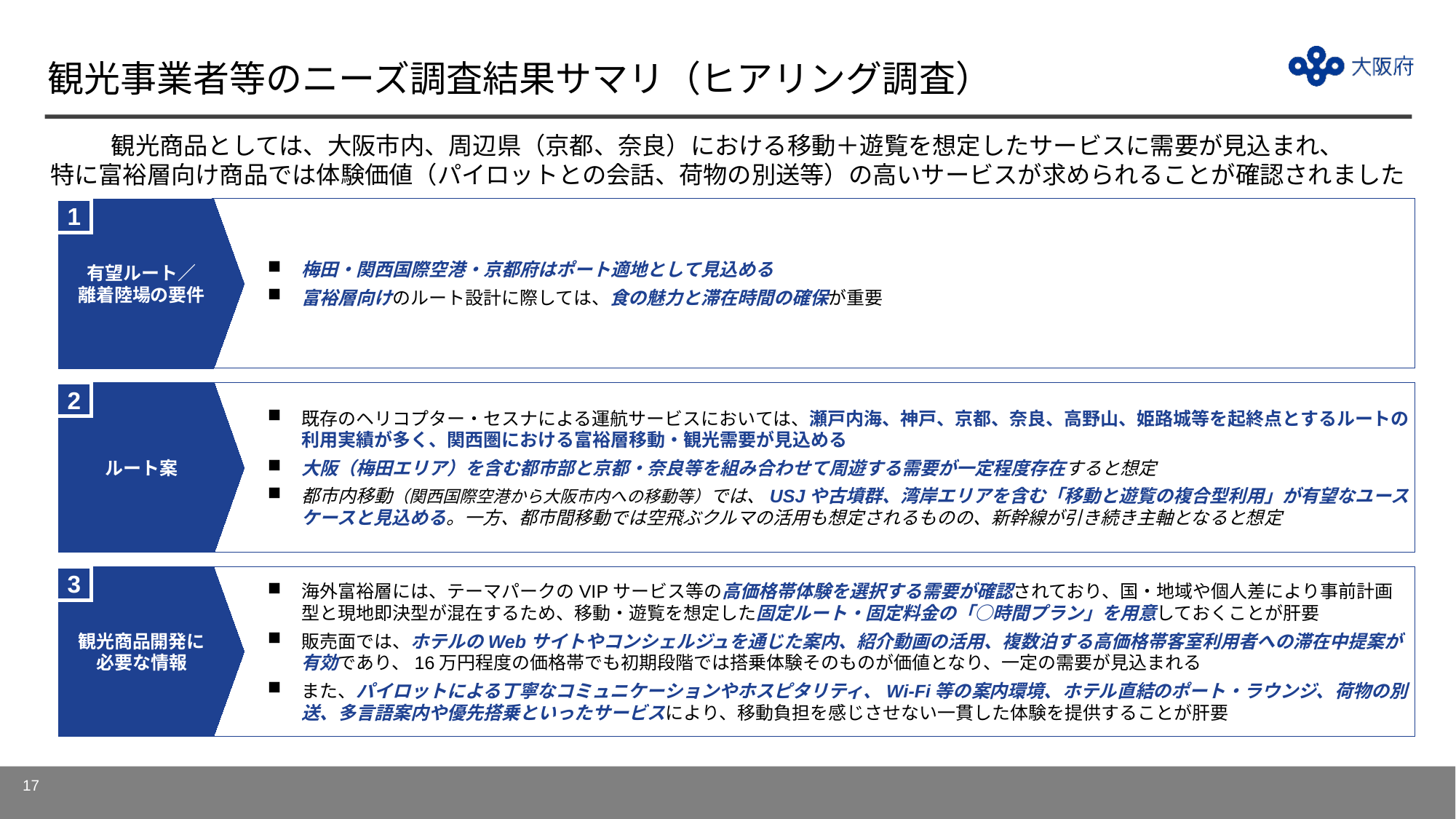

# 観光事業者等のニーズ調査結果サマリ（ヒアリング調査）
観光商品としては、大阪市内、周辺県（京都、奈良）における移動＋遊覧を想定したサービスに需要が見込まれ、
特に富裕層向け商品では体験価値（パイロットとの会話、荷物の別送等）の高いサービスが求められることが確認されました
梅田・関西国際空港・京都府はポート適地として見込める
富裕層向けのルート設計に際しては、食の魅力と滞在時間の確保が重要
1
有望ルート／
離着陸場の要件
2
ルート案
既存のヘリコプター・セスナによる運航サービスにおいては、瀬戸内海、神戸、京都、奈良、高野山、姫路城等を起終点とするルートの利用実績が多く、関西圏における富裕層移動・観光需要が見込める
大阪（梅田エリア）を含む都市部と京都・奈良等を組み合わせて周遊する需要が一定程度存在すると想定
都市内移動（関西国際空港から大阪市内への移動等）では、USJや古墳群、湾岸エリアを含む「移動と遊覧の複合型利用」が有望なユースケースと見込める。一方、都市間移動では空飛ぶクルマの活用も想定されるものの、新幹線が引き続き主軸となると想定
3
観光商品開発に
必要な情報
海外富裕層には、テーマパークのVIPサービス等の高価格帯体験を選択する需要が確認されており、国・地域や個人差により事前計画型と現地即決型が混在するため、移動・遊覧を想定した固定ルート・固定料金の「○時間プラン」を用意しておくことが肝要
販売面では、ホテルのWebサイトやコンシェルジュを通じた案内、紹介動画の活用、複数泊する高価格帯客室利用者への滞在中提案が有効であり、16万円程度の価格帯でも初期段階では搭乗体験そのものが価値となり、一定の需要が見込まれる
また、パイロットによる丁寧なコミュニケーションやホスピタリティ、Wi‑Fi等の案内環境、ホテル直結のポート・ラウンジ、荷物の別送、多言語案内や優先搭乗といったサービスにより、移動負担を感じさせない一貫した体験を提供することが肝要